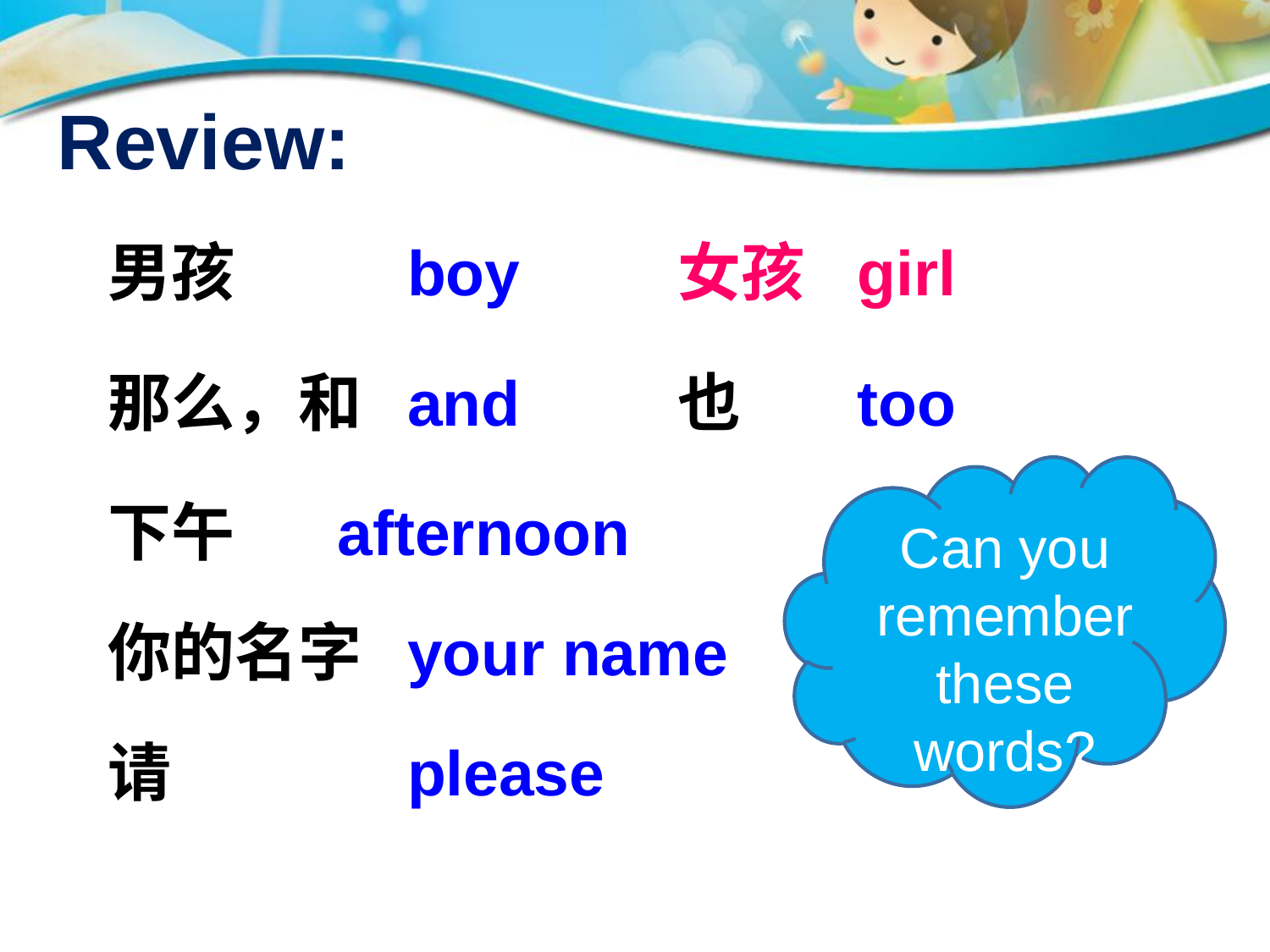

Review:
男孩
boy
女孩
girl
也
too
那么，和
and

下午
afternoon
Can you remember these words?
你的名字
your name
请
please